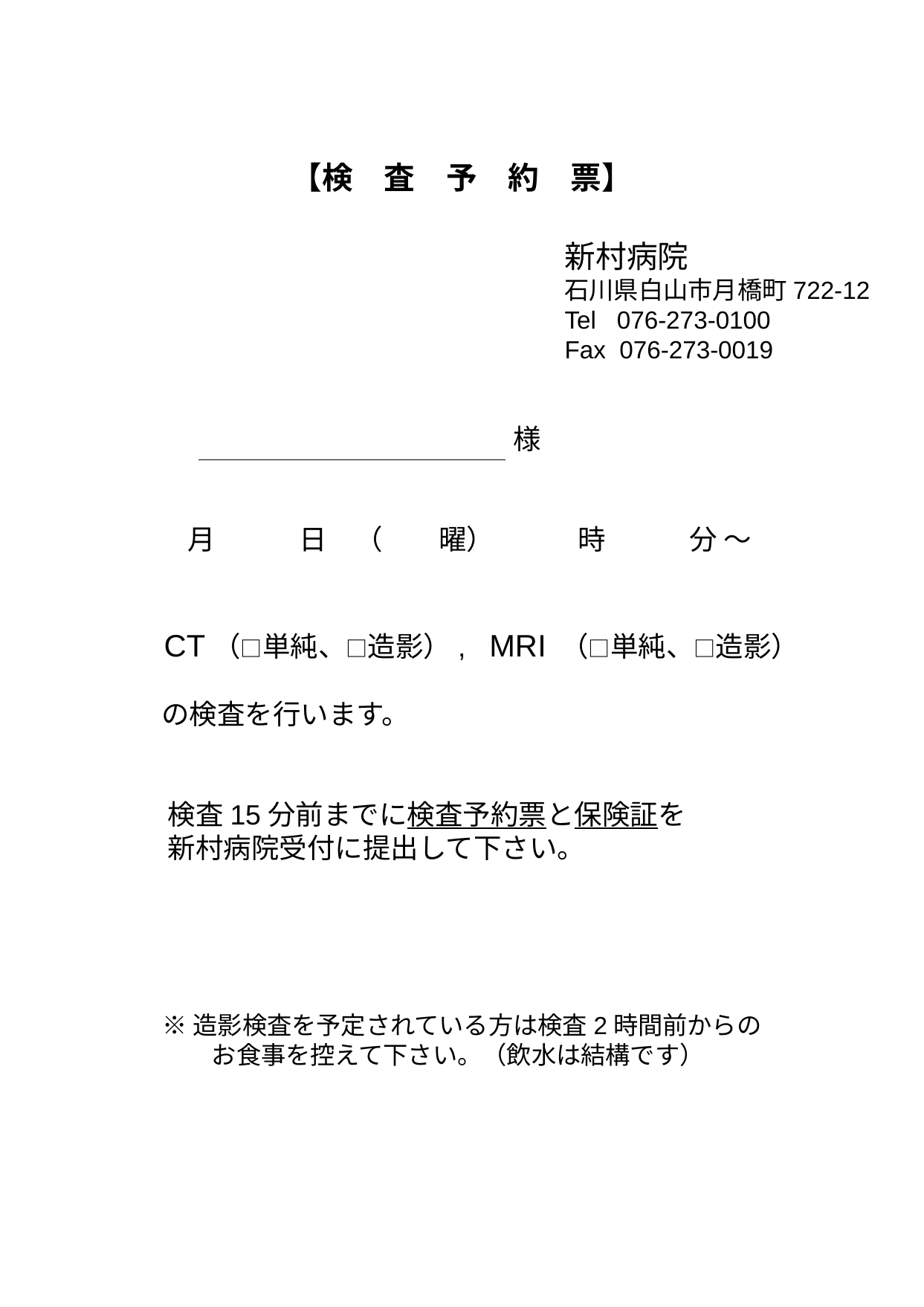

【検　査　予　約　票】
新村病院
石川県白山市月橋町722-12
Tel   076-273-0100
Fax  076-273-0019

　　　　　　　　　　　　   　　様

　　　月　　　日　（　　曜）　　　時　　　分 ～

       CT（□単純、□造影）,   MRI （□単純、□造影）

        の検査を行います。

         検査15分前までに検査予約票と保険証を
         新村病院受付に提出して下さい。

※造影検査を予定されている方は検査2時間前からの
　　お食事を控えて下さい。（飲水は結構です）